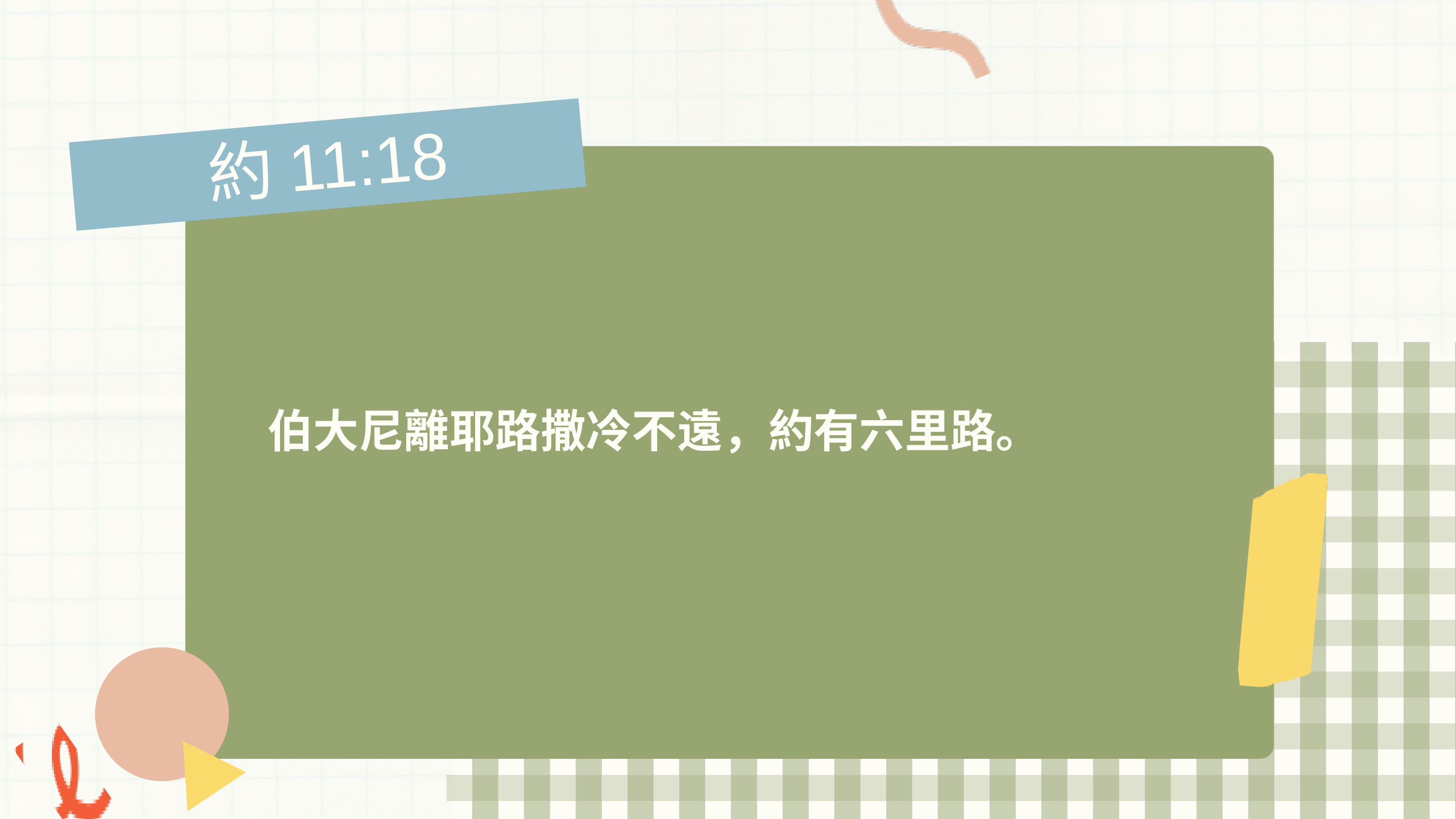

約11:18

耶穌到了，就知道拉撒路在墳墓裏已經四天了。伯大尼離耶路撒冷不遠，約有六里路。